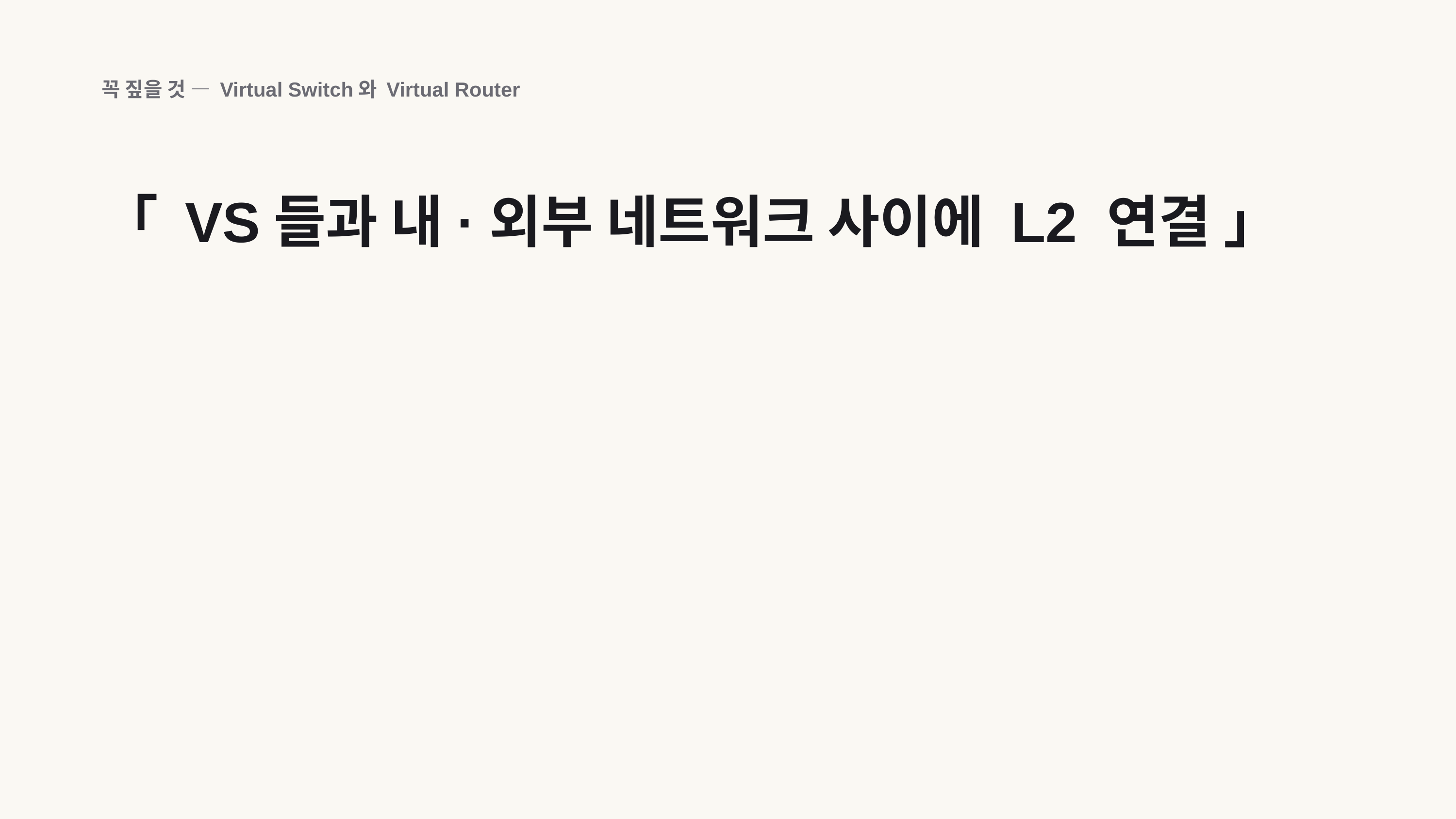

꼭 짚을 것 — Virtual Switch와 Virtual Router
「 VS들과 내·외부 네트워크 사이에 L2 연결 」